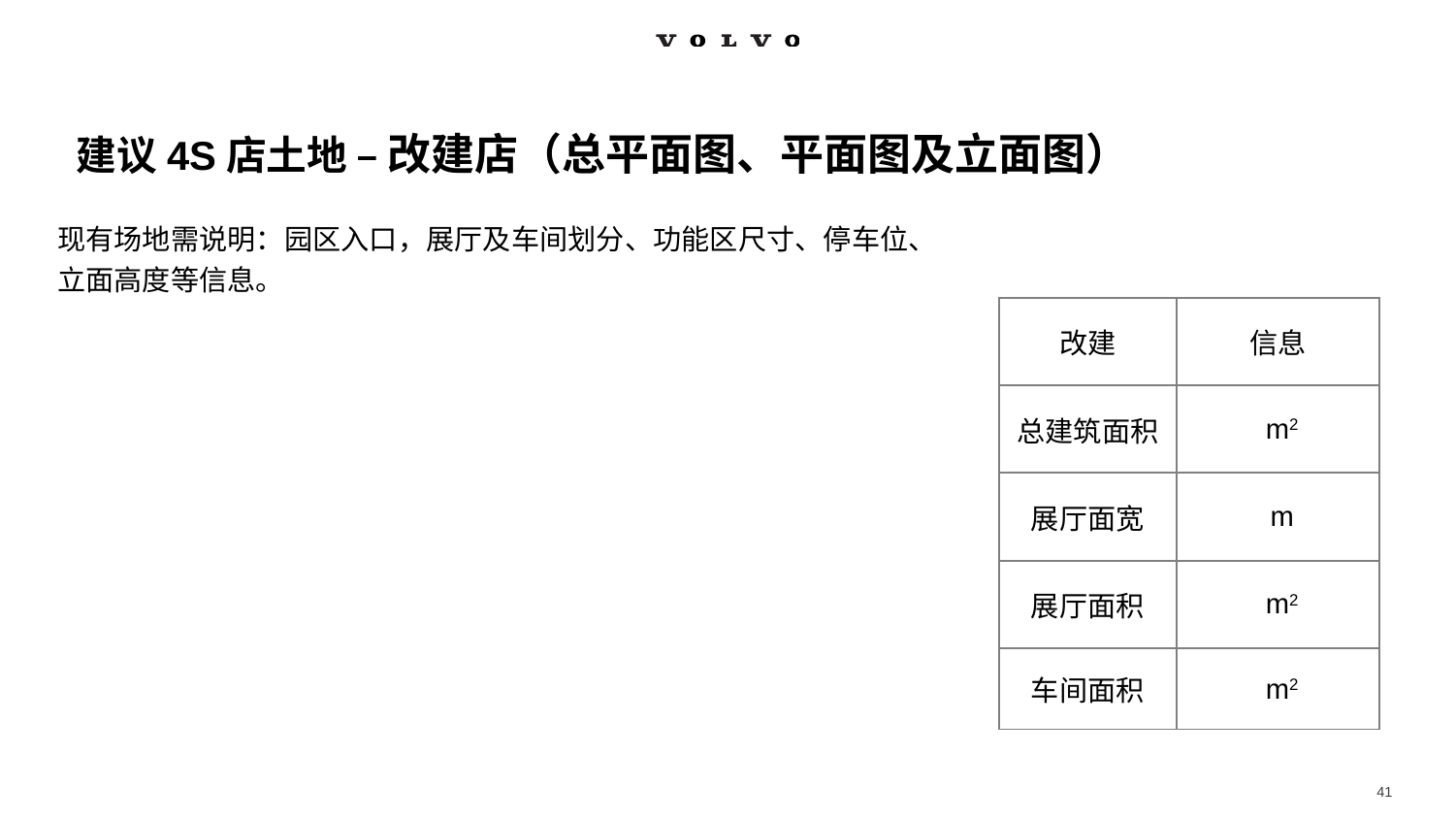

# 建议4S店土地 – 改建店（总平面图、平面图及立面图）
现有场地需说明：园区入口，展厅及车间划分、功能区尺寸、停车位、立面高度等信息。

| 改建 | 信息 |
| --- | --- |
| 总建筑面积 | m2 |
| 展厅面宽 | m |
| 展厅面积 | m2 |
| 车间面积 | m2 |
41